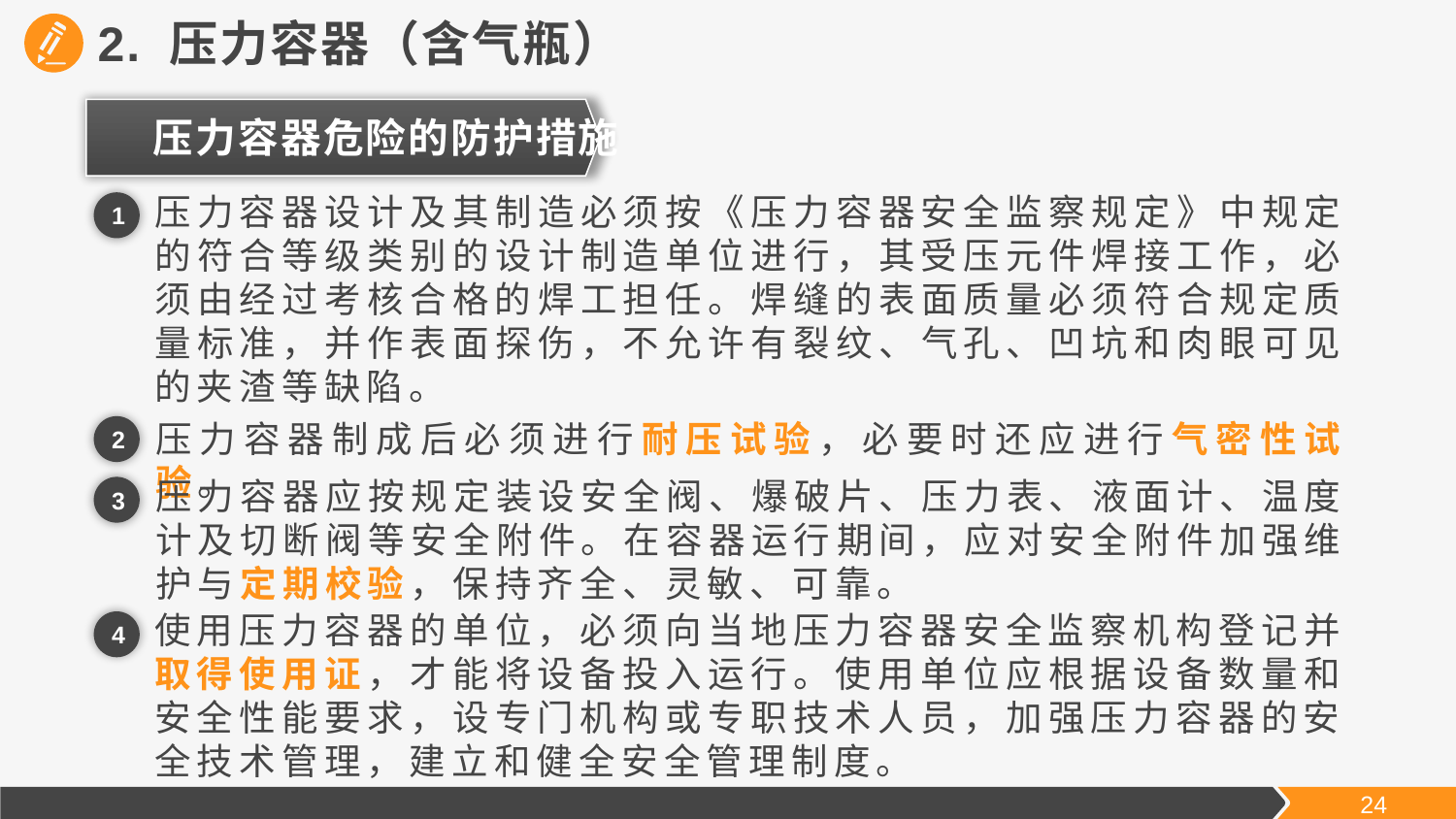

2. 压力容器（含气瓶）

压力容器危险的防护措施
压力容器设计及其制造必须按《压力容器安全监察规定》中规定的符合等级类别的设计制造单位进行，其受压元件焊接工作，必须由经过考核合格的焊工担任。焊缝的表面质量必须符合规定质量标准，并作表面探伤，不允许有裂纹、气孔、凹坑和肉眼可见的夹渣等缺陷。
1
压力容器制成后必须进行耐压试验，必要时还应进行气密性试验。
2
压力容器应按规定装设安全阀、爆破片、压力表、液面计、温度计及切断阀等安全附件。在容器运行期间，应对安全附件加强维护与定期校验，保持齐全、灵敏、可靠。
3
使用压力容器的单位，必须向当地压力容器安全监察机构登记并取得使用证，才能将设备投入运行。使用单位应根据设备数量和安全性能要求，设专门机构或专职技术人员，加强压力容器的安全技术管理，建立和健全安全管理制度。
4